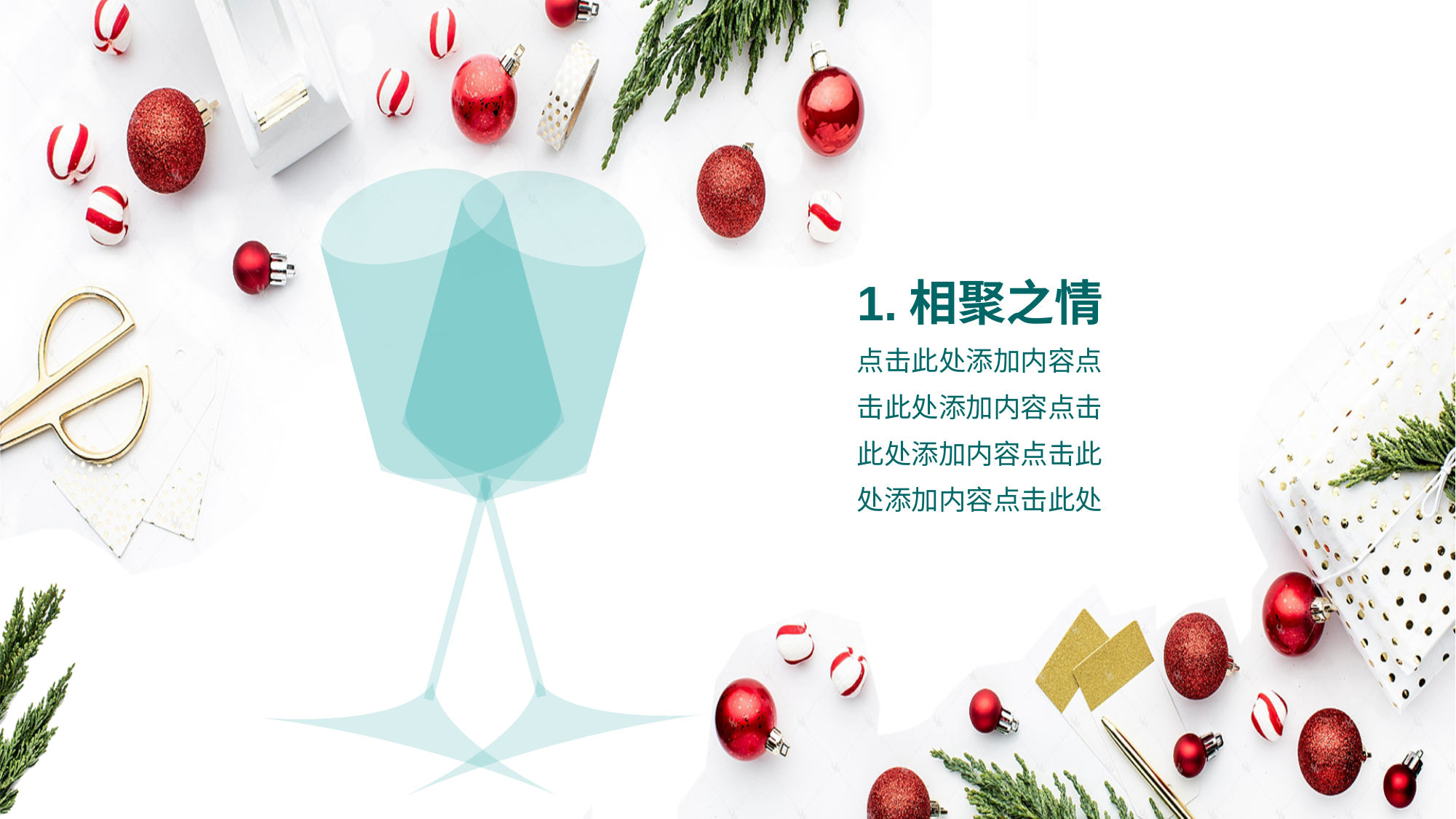

1.相聚之情
点击此处添加内容点
击此处添加内容点击
此处添加内容点击此
处添加内容点击此处